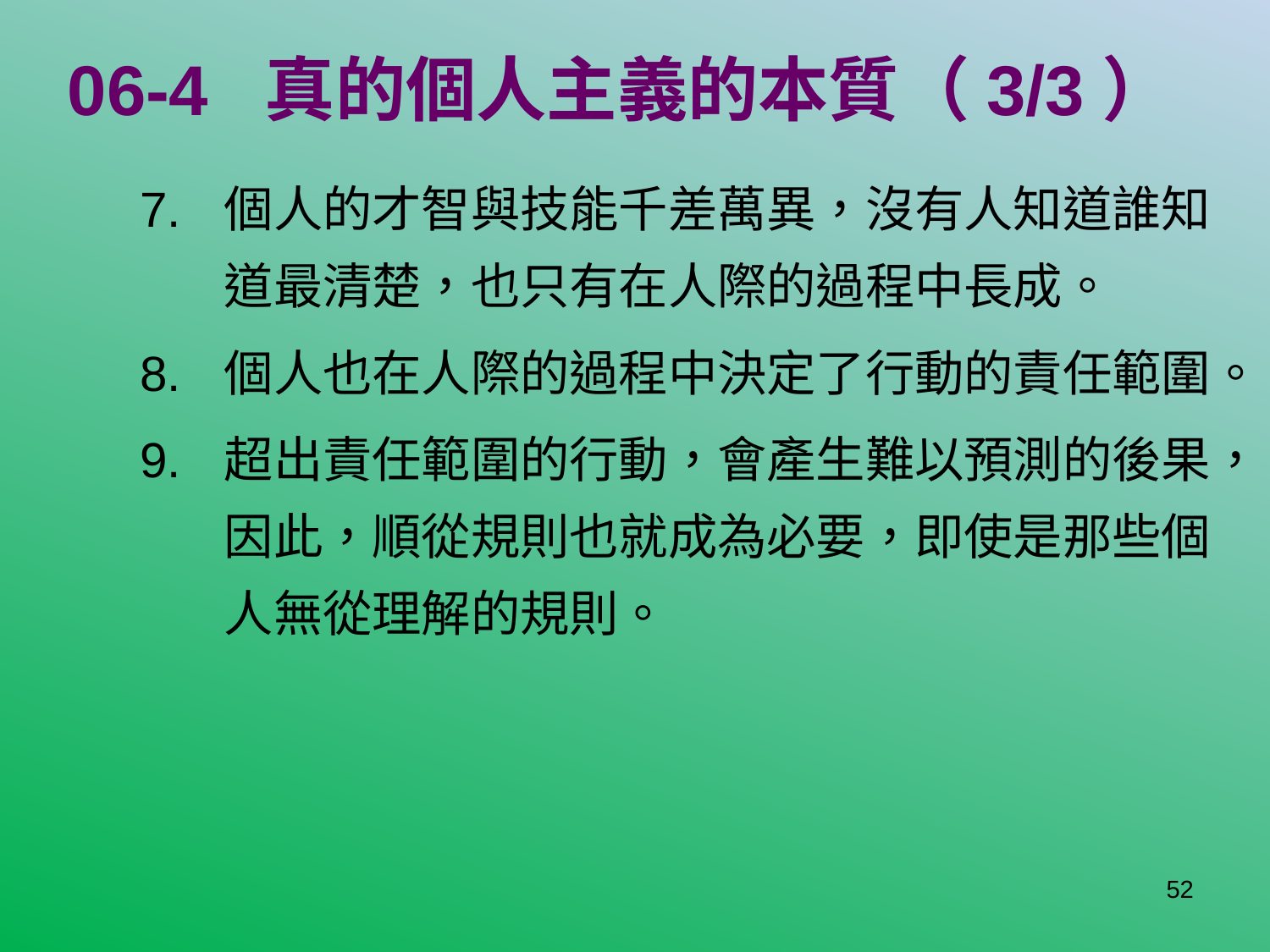

# 06-4  真的個人主義的本質（3/3）
個人的才智與技能千差萬異，沒有人知道誰知道最清楚，也只有在人際的過程中長成。
個人也在人際的過程中決定了行動的責任範圍。
超出責任範圍的行動，會產生難以預測的後果，因此，順從規則也就成為必要，即使是那些個人無從理解的規則。
52